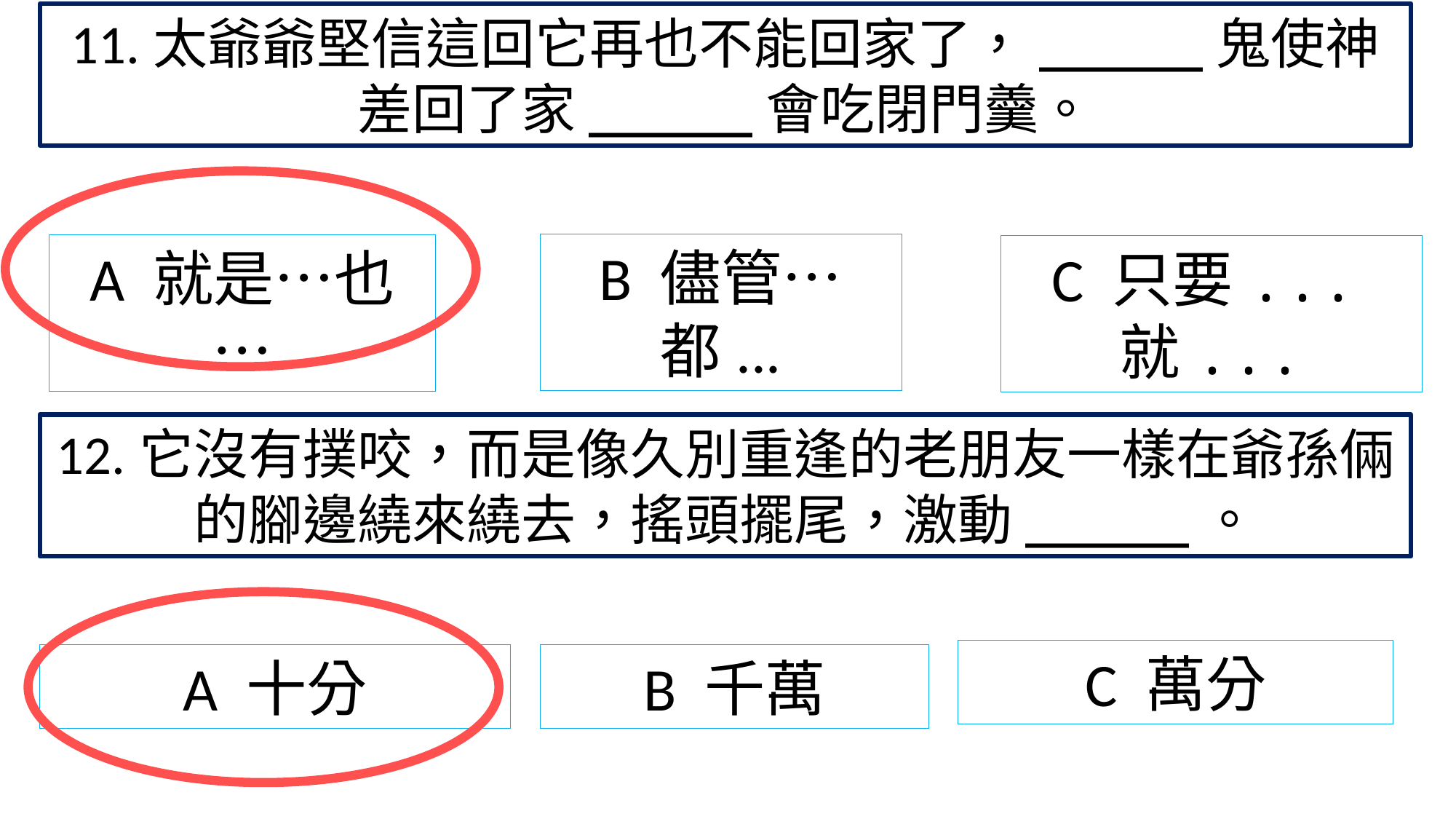

11.太爺爺堅信這回它再也不能回家了，_____鬼使神差回了家_____會吃閉門羹。

B 儘管…都...
A 就是…也…
C 只要...就...
12.它沒有撲咬，而是像久別重逢的老朋友一樣在爺孫倆的腳邊繞來繞去，搖頭擺尾，激動_____。

C 萬分
A 十分
B 千萬